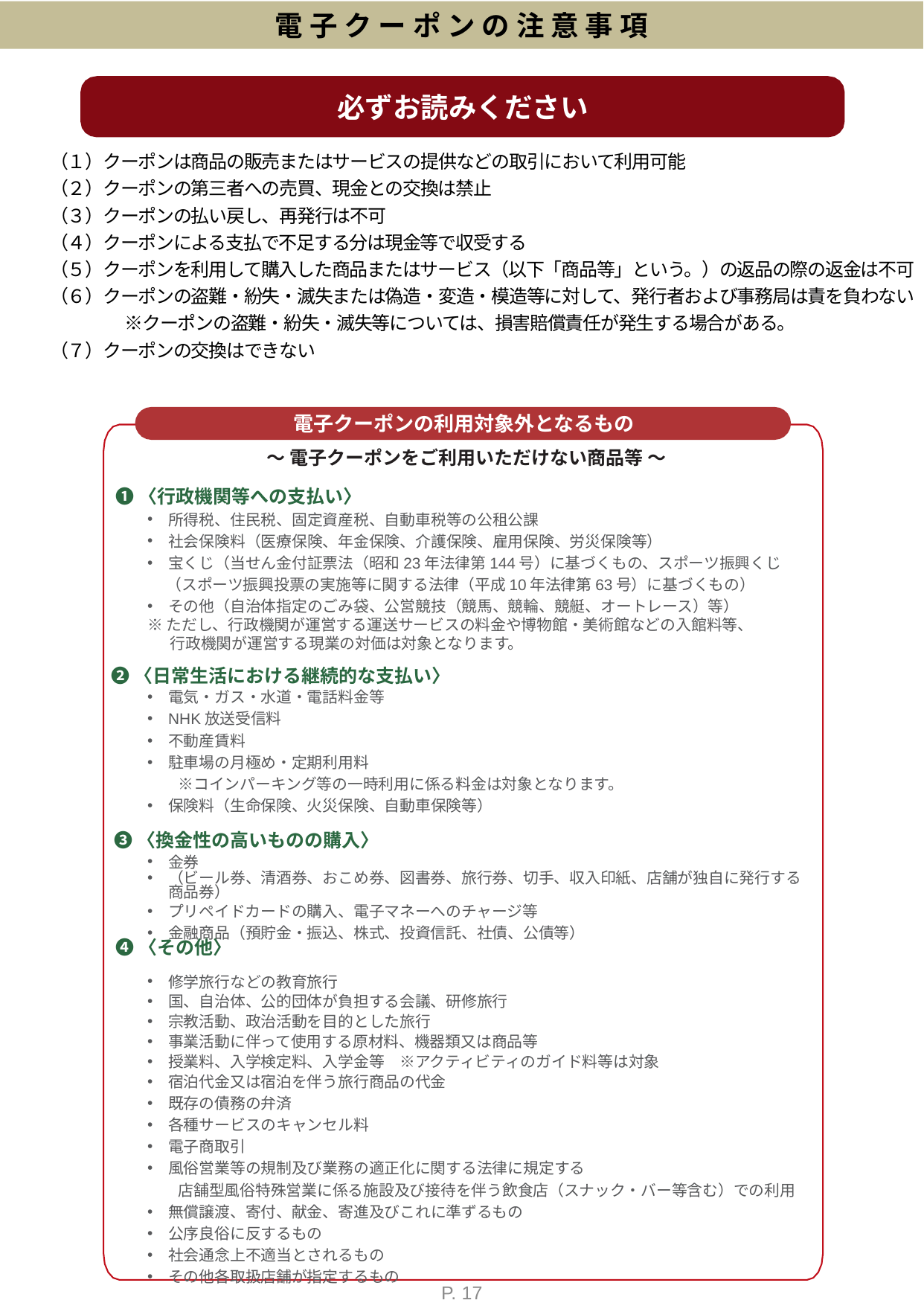

電子クーポンの注意事項
必ずお読みください
（１）クーポンは商品の販売またはサービスの提供などの取引において利用可能
（２）クーポンの第三者への売買、現金との交換は禁止
（３）クーポンの払い戻し、再発行は不可
（４）クーポンによる支払で不足する分は現金等で収受する
（５）クーポンを利用して購入した商品またはサービス（以下「商品等」という。）の返品の際の返金は不可
（６）クーポンの盗難・紛失・滅失または偽造・変造・模造等に対して、発行者および事務局は責を負わない
　　　　 ※クーポンの盗難・紛失・滅失等については、損害賠償責任が発生する場合がある。
（７）クーポンの交換はできない
※修正箇所
・⑴～⑺　ワードデータ「実施要領」の
　Ｐ2　4. クーポンの取り扱いに関する留意事項の
　内容を貼付
電子クーポンの利用対象外となるもの

～ 電子クーポンをご利用いただけない商品等 ～
❶〈行政機関等への支払い〉
所得税、住民税、固定資産税、自動車税等の公租公課
社会保険料（医療保険、年金保険、介護保険、雇用保険、労災保険等）
宝くじ（当せん金付証票法（昭和23年法律第144号）に基づくもの、スポーツ振興くじ
　 （スポーツ振興投票の実施等に関する法律（平成10年法律第63号）に基づくもの）
その他（自治体指定のごみ袋、公営競技（競馬、競輪、競艇、オートレース）等）
※ただし、行政機関が運営する運送サービスの料金や博物館・美術館などの入館料等、
 　行政機関が運営する現業の対価は対象となります。

電気・ガス・水道・電話料金等
NHK放送受信料
不動産賃料
駐車場の月極め・定期利用料
　　※コインパーキング等の一時利用に係る料金は対象となります。
保険料（生命保険、火災保険、自動車保険等）

金券
（ビール券、清酒券、おこめ券、図書券、旅行券、切手、収入印紙、店舗が独自に発行する商品券）
プリペイドカードの購入、電子マネーへのチャージ等
金融商品（預貯金・振込、株式、投資信託、社債、公債等）

修学旅行などの教育旅行
国、自治体、公的団体が負担する会議、研修旅行
宗教活動、政治活動を目的とした旅行
事業活動に伴って使用する原材料、機器類又は商品等
授業料、入学検定料、入学金等　※アクティビティのガイド料等は対象
宿泊代金又は宿泊を伴う旅行商品の代金
既存の債務の弁済
各種サービスのキャンセル料
電子商取引
風俗営業等の規制及び業務の適正化に関する法律に規定する
　　店舗型風俗特殊営業に係る施設及び接待を伴う飲食店（スナック・バー等含む）での利用
無償譲渡、寄付、献金、寄進及びこれに準ずるもの
公序良俗に反するもの
社会通念上不適当とされるもの
その他各取扱店舗が指定するもの
❷〈日常生活における継続的な支払い〉
❸〈換金性の高いものの購入〉
❹〈その他〉
P. 17